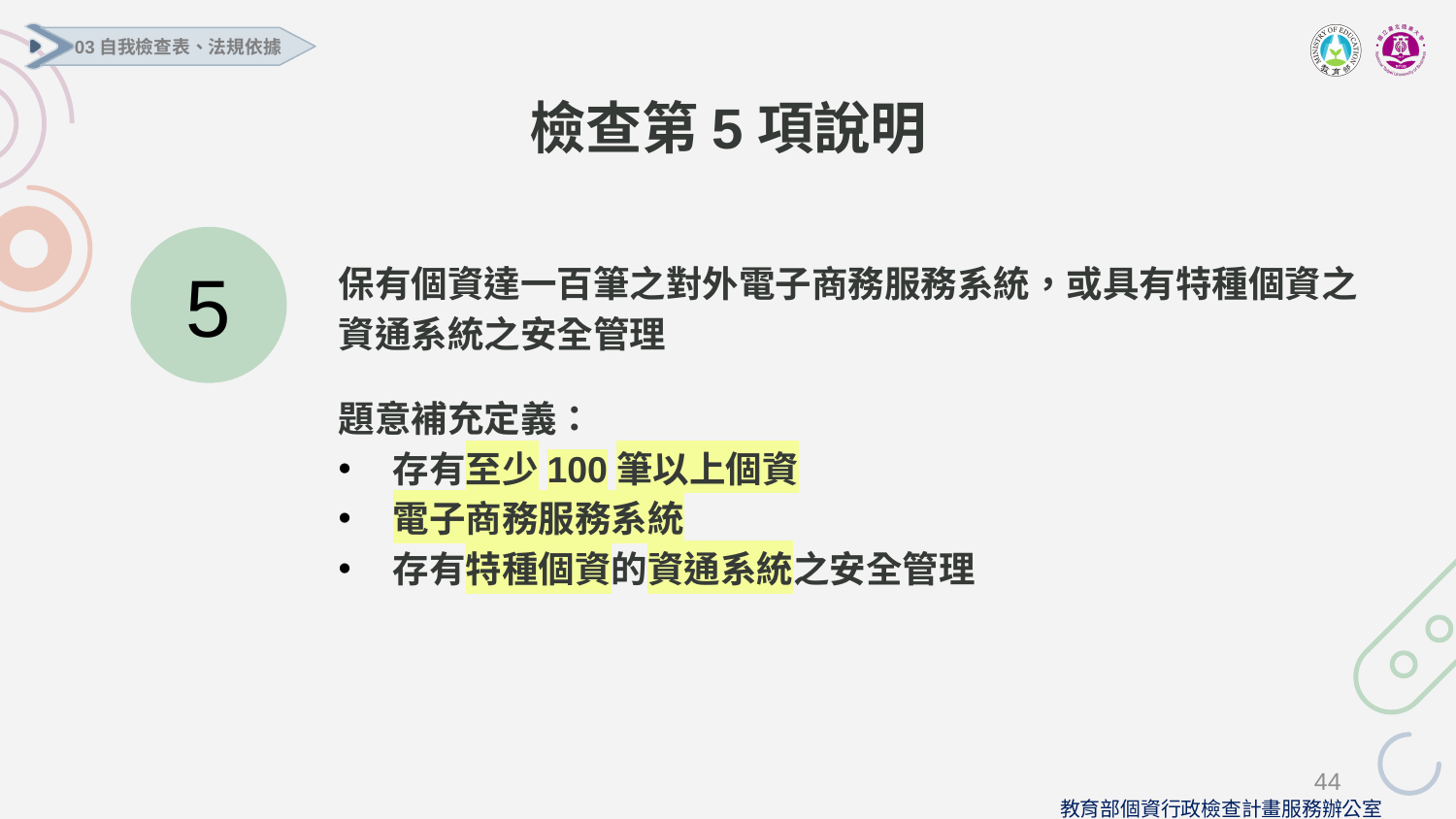

03自我檢查表、法規依據

# 檢查第5項說明
5
保有個資達一百筆之對外電子商務服務系統，或具有特種個資之資通系統之安全管理
題意補充定義：
存有至少100筆以上個資
電子商務服務系統
存有特種個資的資通系統之安全管理

44